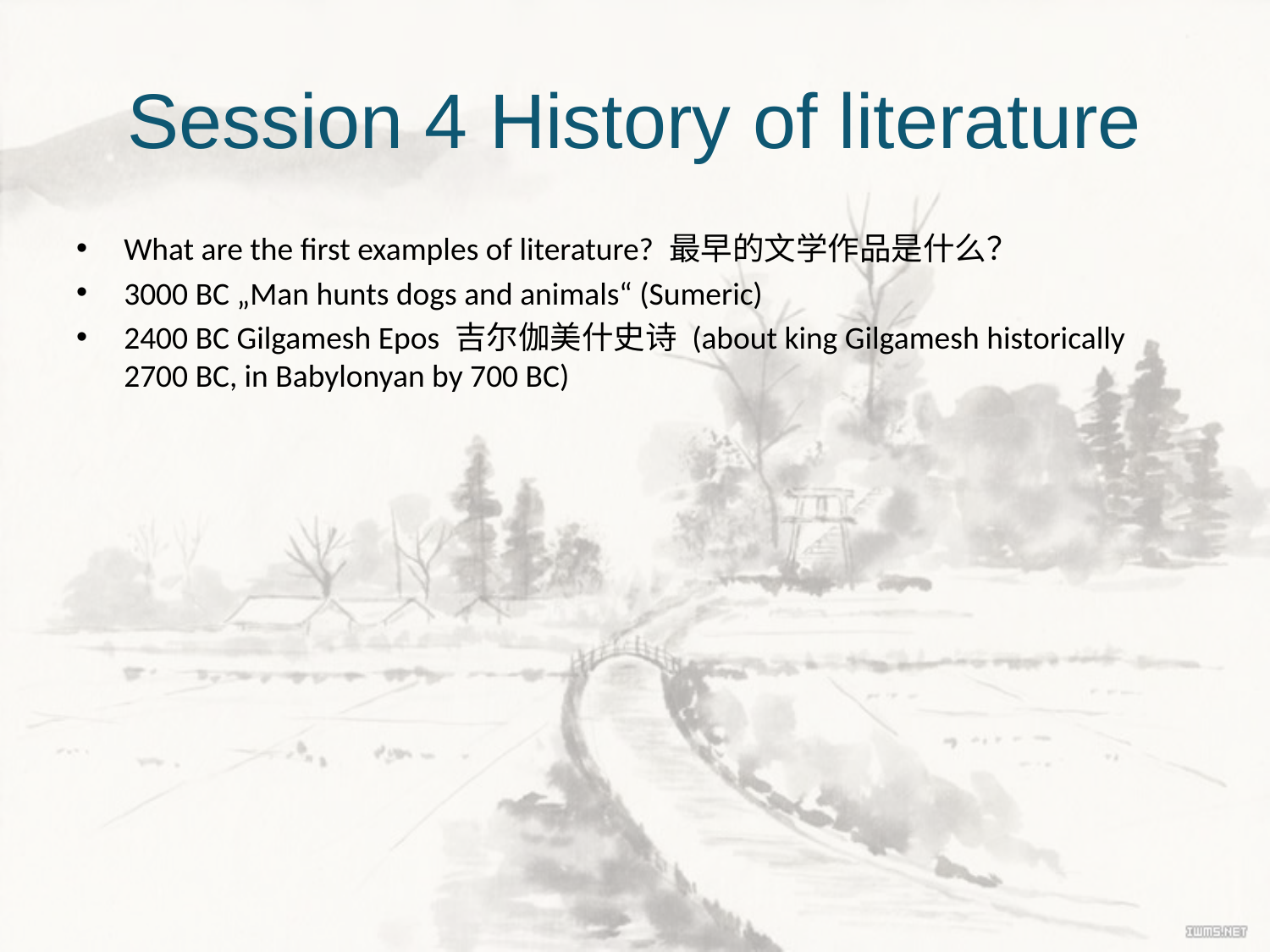

# Session 4 History of literature
What are the first examples of literature? 最早的文学作品是什么？
3000 BC „Man hunts dogs and animals“ (Sumeric)
2400 BC Gilgamesh Epos 吉尔伽美什史诗 (about king Gilgamesh historically 2700 BC, in Babylonyan by 700 BC)